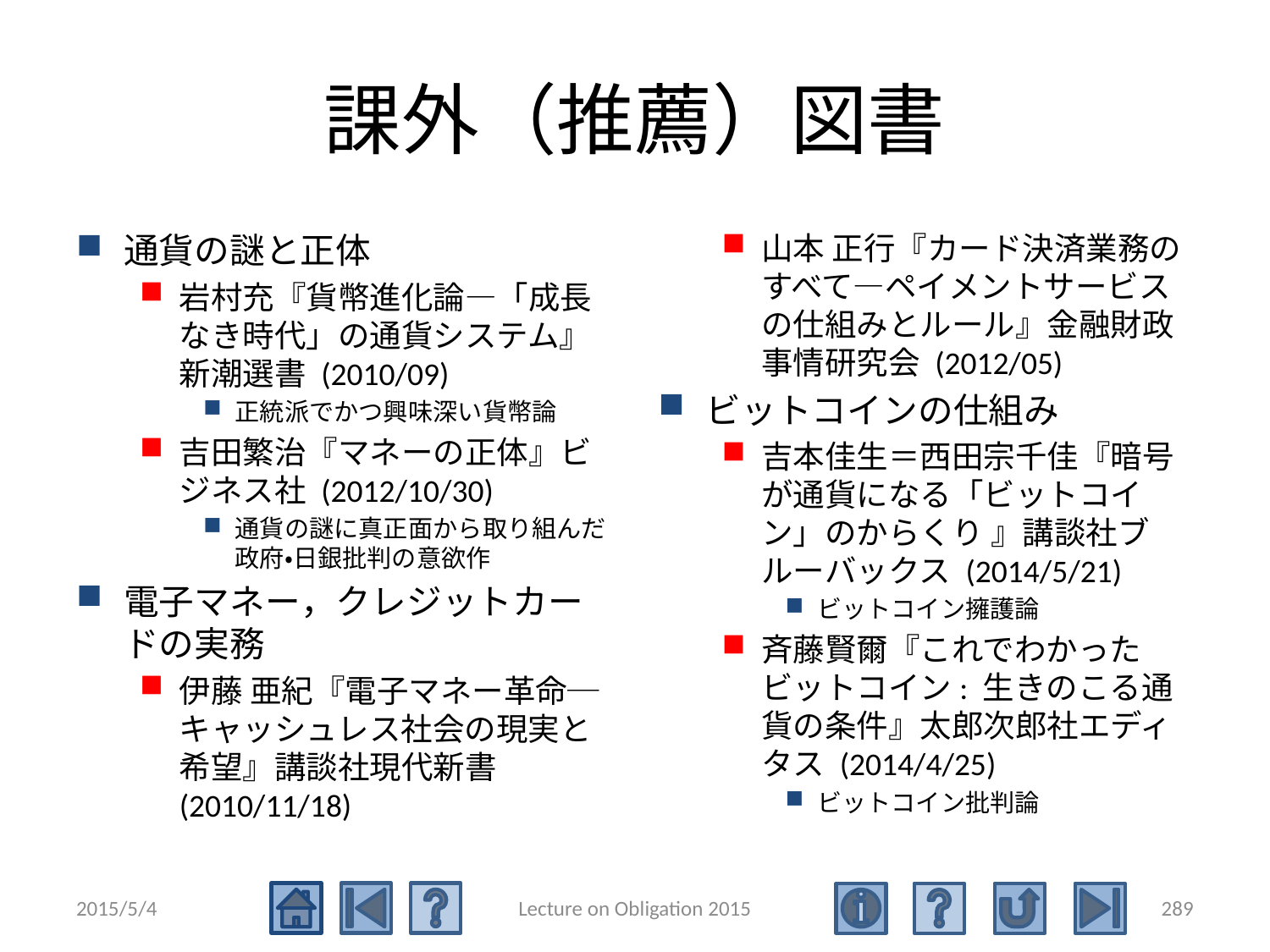

# 課外（推薦）図書
通貨の謎と正体
岩村充『貨幣進化論―「成長なき時代」の通貨システム』新潮選書 (2010/09)
正統派でかつ興味深い貨幣論
吉田繁治『マネーの正体』ビジネス社 (2012/10/30)
通貨の謎に真正面から取り組んだ政府・日銀批判の意欲作
電子マネー，クレジットカードの実務
伊藤 亜紀『電子マネー革命─キャッシュレス社会の現実と希望』講談社現代新書 (2010/11/18)
山本 正行『カード決済業務のすべて―ペイメントサービスの仕組みとルール』金融財政事情研究会 (2012/05)
ビットコインの仕組み
吉本佳生＝西田宗千佳『暗号が通貨になる「ビットコイン」のからくり 』講談社ブルーバックス (2014/5/21)
ビットコイン擁護論
斉藤賢爾『これでわかったビットコイン: 生きのこる通貨の条件』太郎次郎社エディタス (2014/4/25)
ビットコイン批判論
2015/5/4
Lecture on Obligation 2015
289